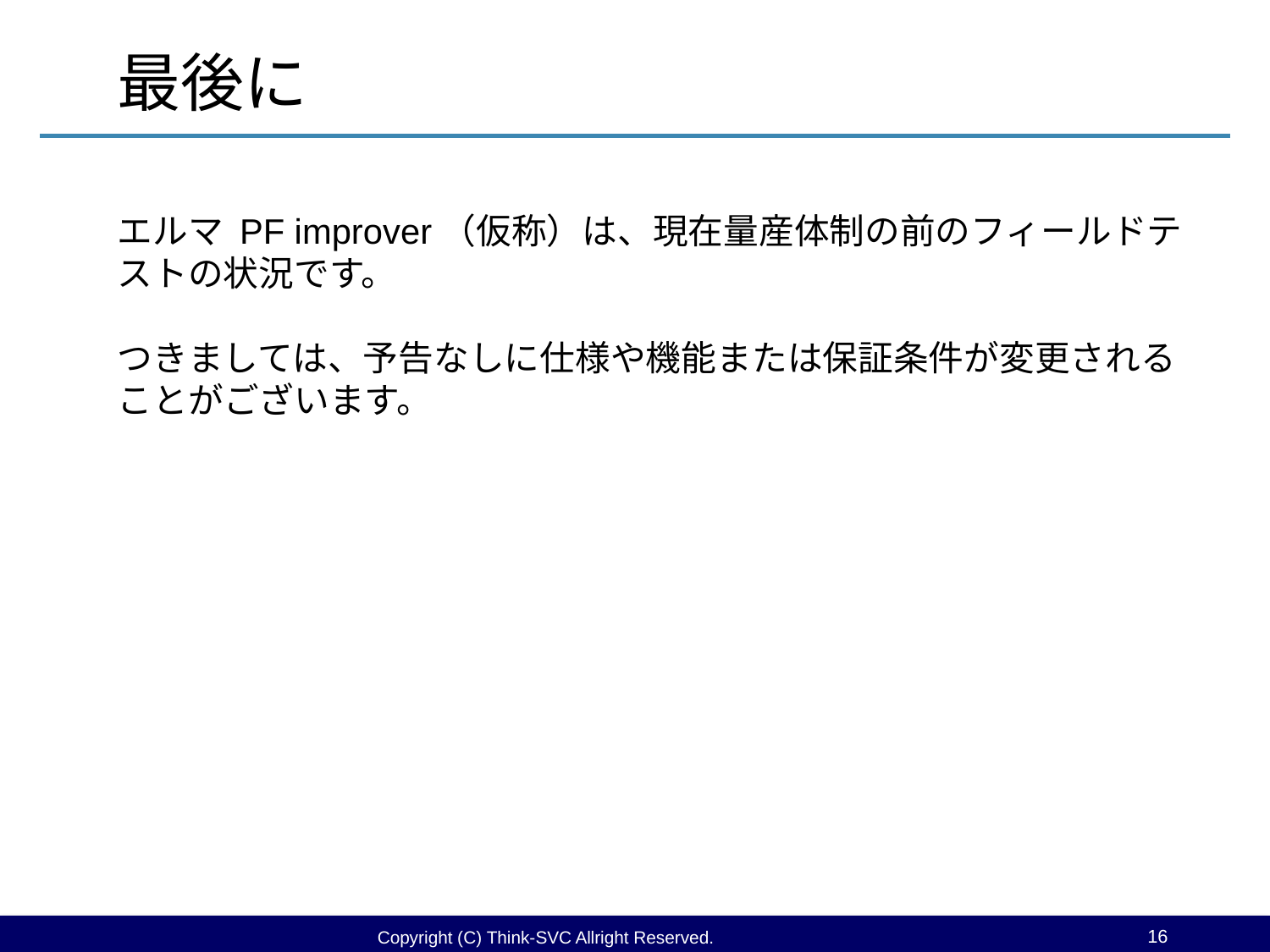

最後に
エルマ PF improver（仮称）は、現在量産体制の前のフィールドテストの状況です。

つきましては、予告なしに仕様や機能または保証条件が変更されることがございます。
16
Copyright (C) Think-SVC Allright Reserved.